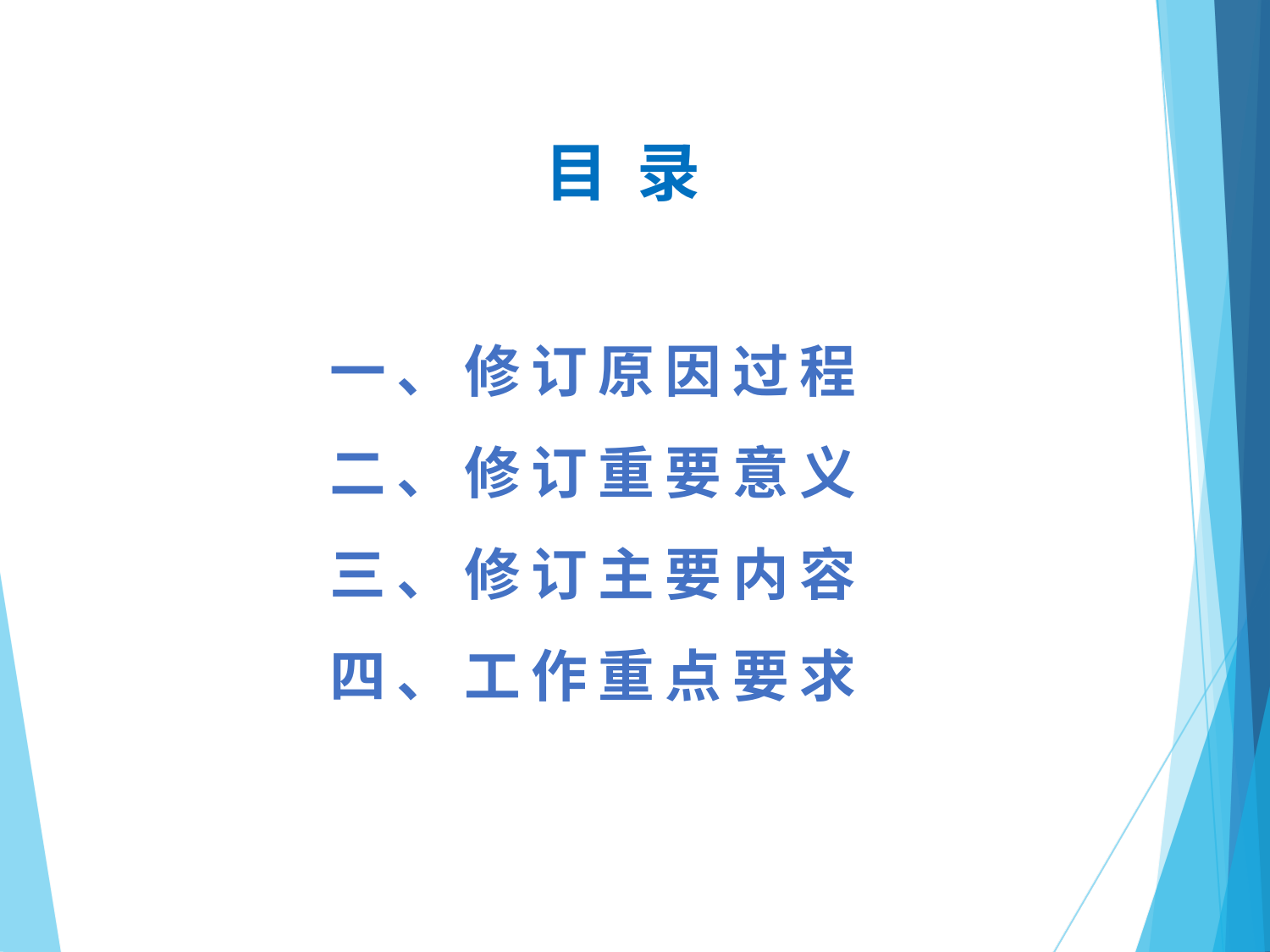

# 目  录
一、修订原因过程
二、修订重要意义
三、修订主要内容
四、工作重点要求